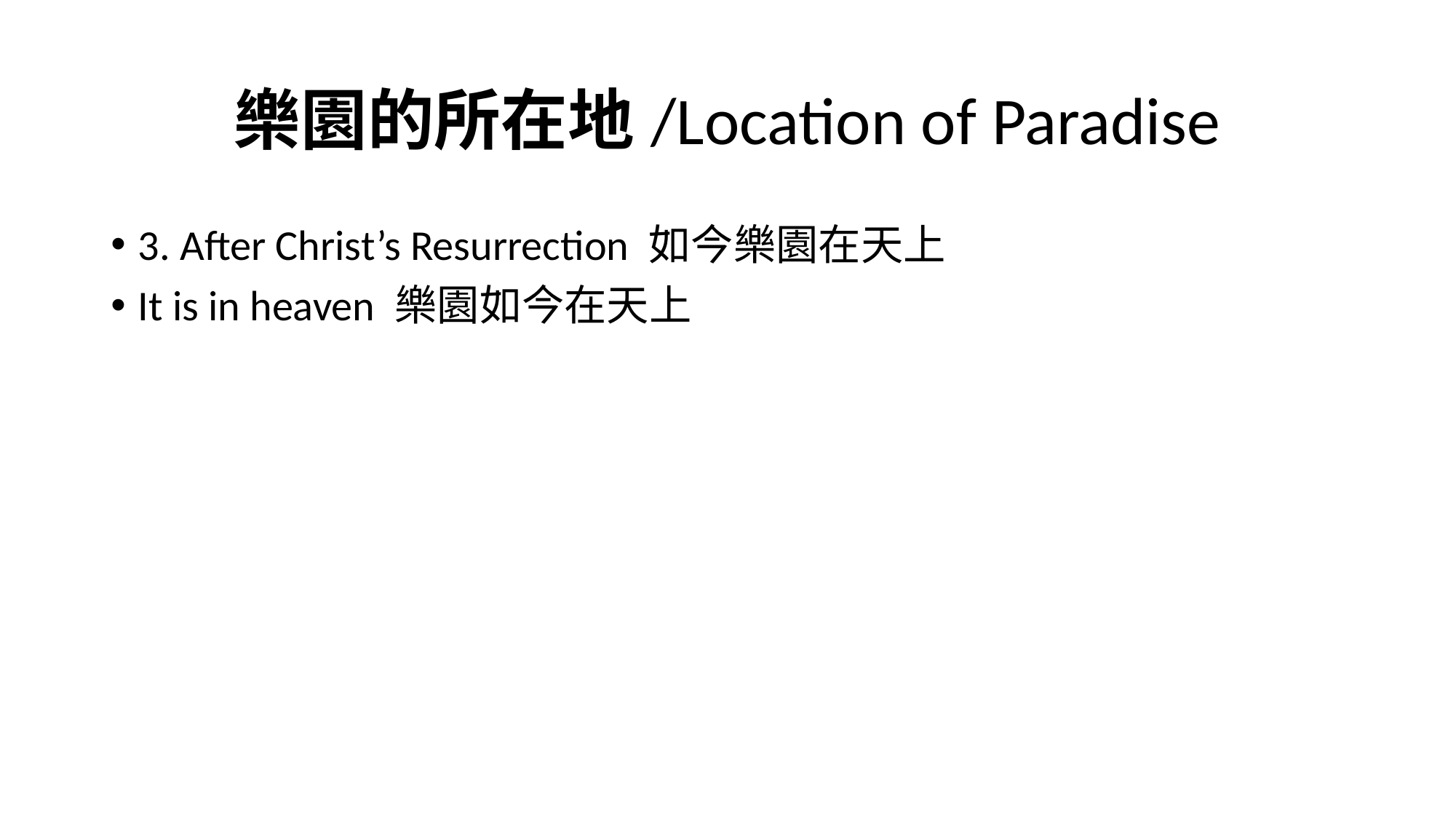

# 樂園的所在地/Location of Paradise
3. After Christ’s Resurrection 如今樂園在天上
It is in heaven 樂園如今在天上